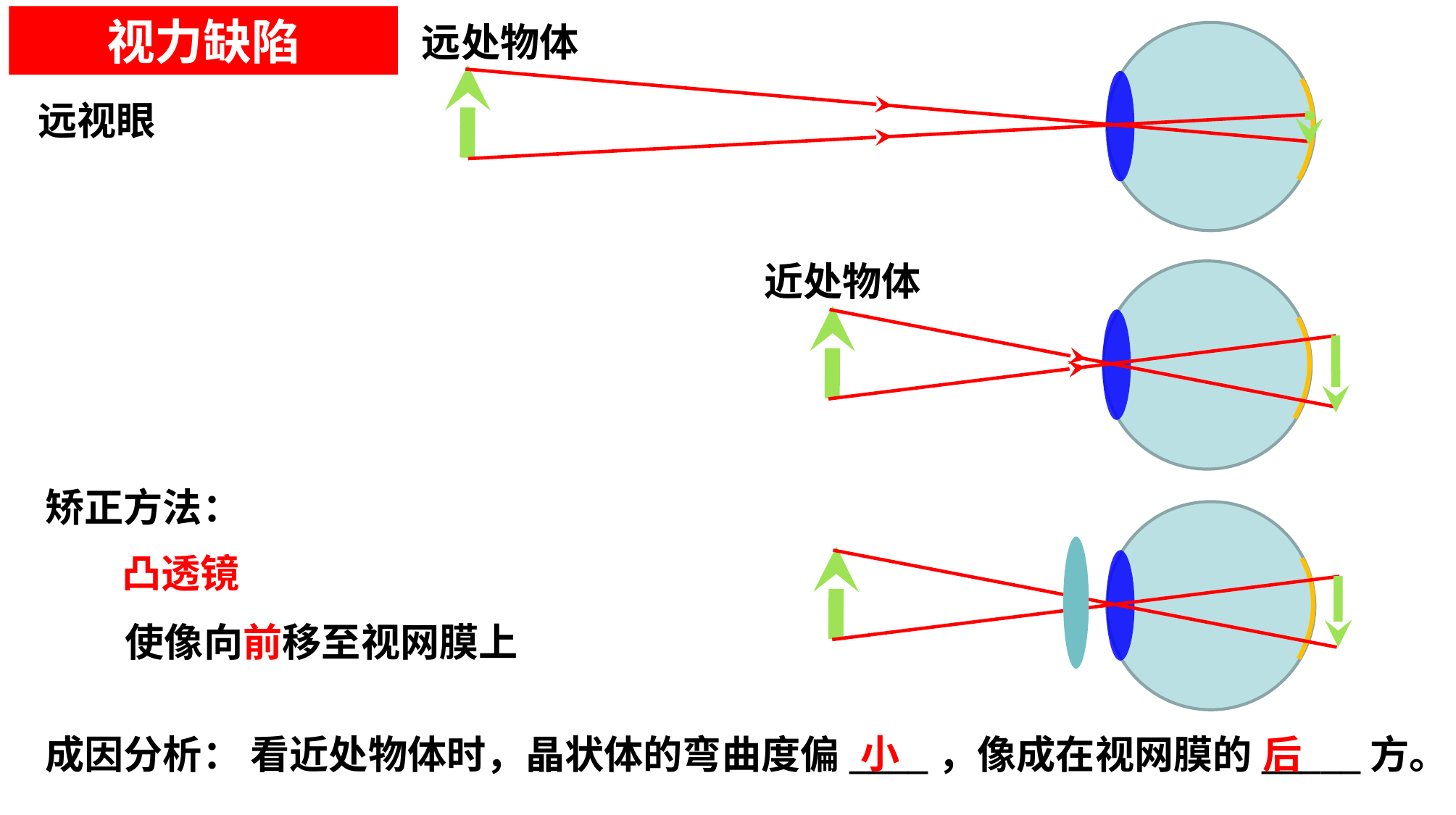

远处物体
视力缺陷

远视眼

近处物体

矫正方法：

凸透镜

使像向前移至视网膜上

成因分析：
看近处物体时，晶状体的弯曲度偏____，像成在视网膜的_____方。
小
后